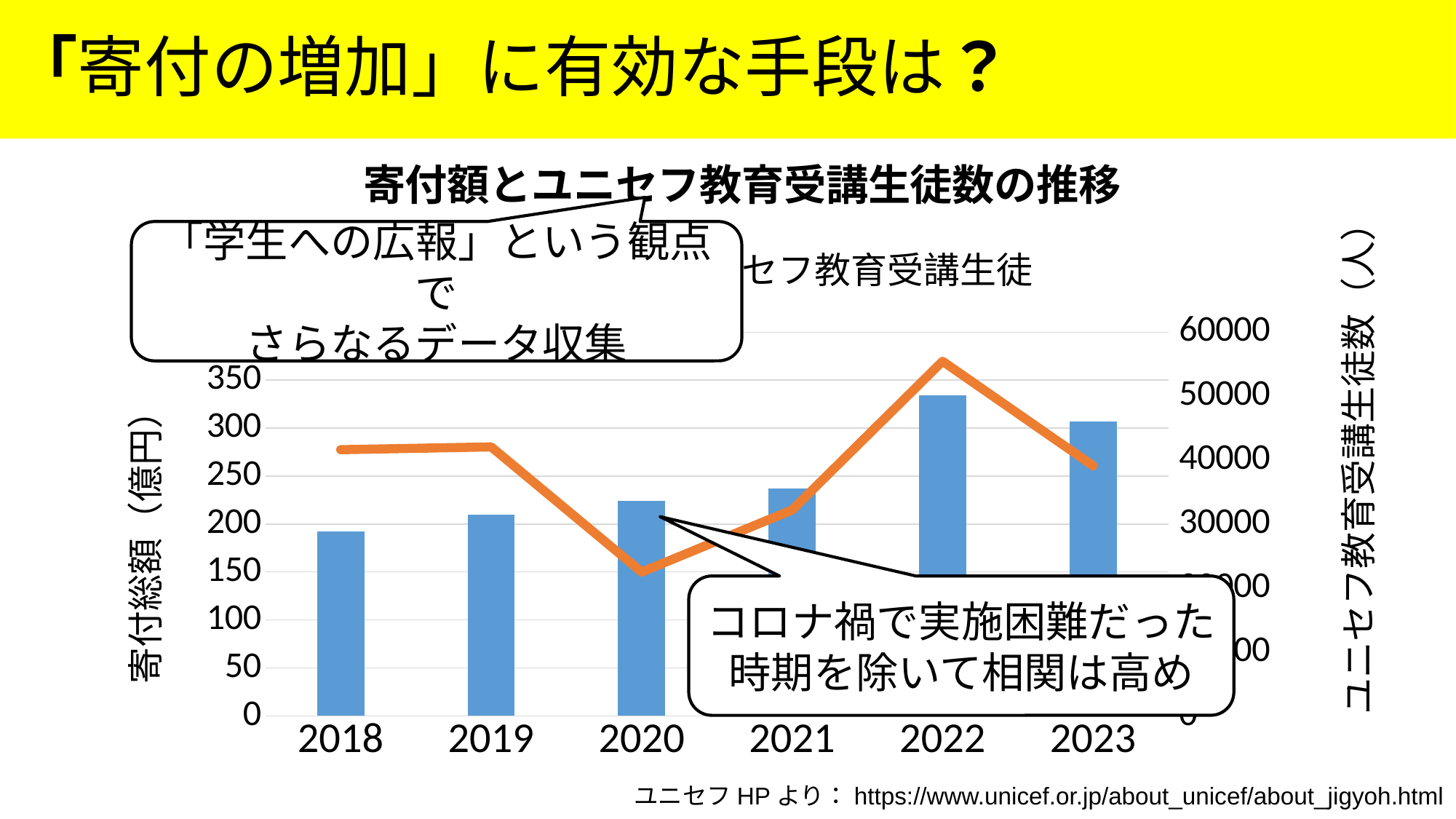

# 「寄付の増加」に有効な手段は？

### Chart: 寄付額とユニセフ教育受講生徒数の推移

| Category | 寄付額 | ユニセフ教育受講生徒 |
|---|---|---|
| 2018 | 192.0 | 41624.0 |
| 2019 | 210.0 | 42069.0 |
| 2020 | 224.0 | 22495.0 |
| 2021 | 237.0 | 32199.0 |
| 2022 | 334.0 | 55458.0 |
| 2023 | 307.0 | 39111.0 |
「学生への広報」という観点で
さらなるデータ収集
コロナ禍で実施困難だった時期を除いて相関は高め
ユニセフHPより：https://www.unicef.or.jp/about_unicef/about_jigyoh.html